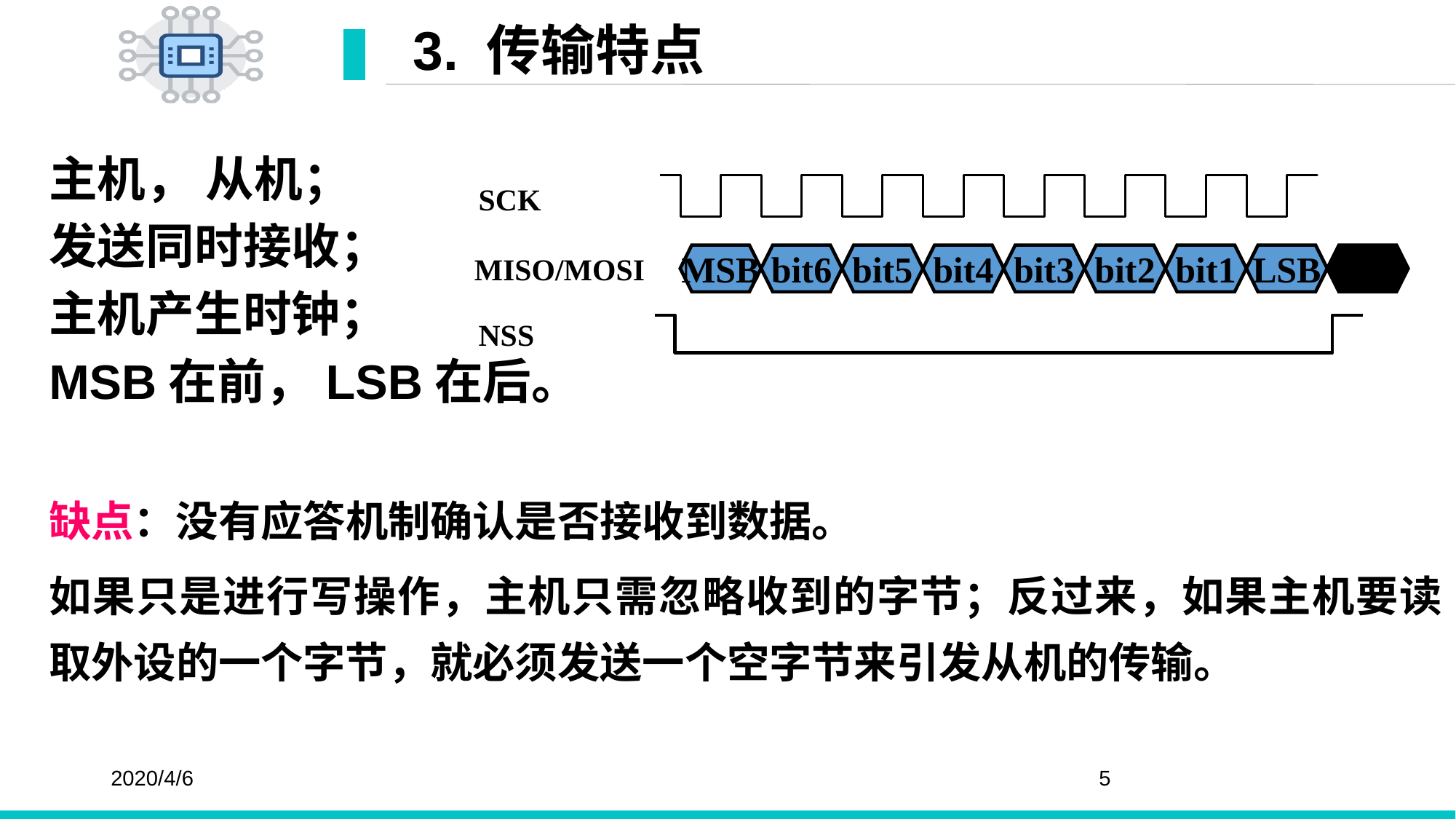

# 3. 传输特点
主机， 从机；
发送同时接收；
主机产生时钟；
MSB在前，LSB在后。

缺点：没有应答机制确认是否接收到数据。
如果只是进行写操作，主机只需忽略收到的字节；反过来，如果主机要读取外设的一个字节，就必须发送一个空字节来引发从机的传输。

SCK

MSB
bit6
bit5
bit4
bit3
bit2
bit1
LSB

MISO/MOSI
NSS
2020/4/6
5